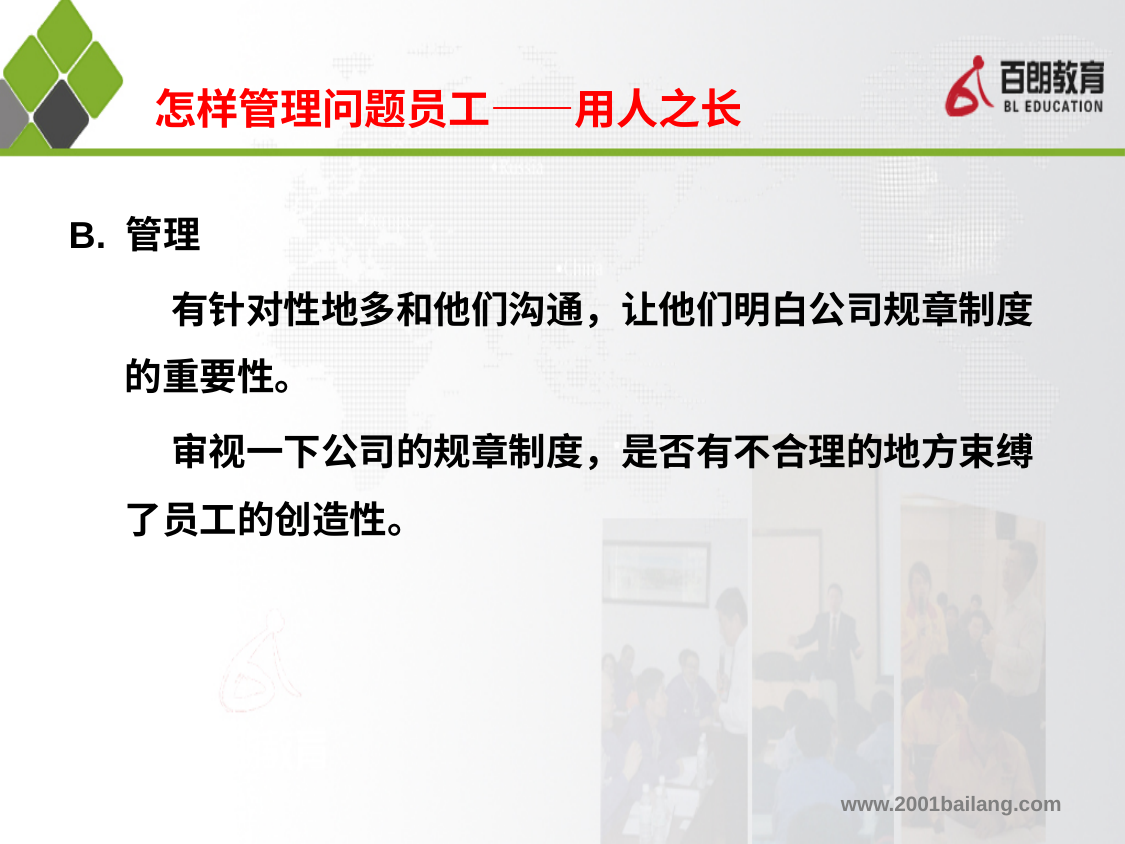

# 怎样管理问题员工——用人之长
B. 管理
           有针对性地多和他们沟通，让他们明白公司规章制度的重要性。
           审视一下公司的规章制度，是否有不合理的地方束缚了员工的创造性。